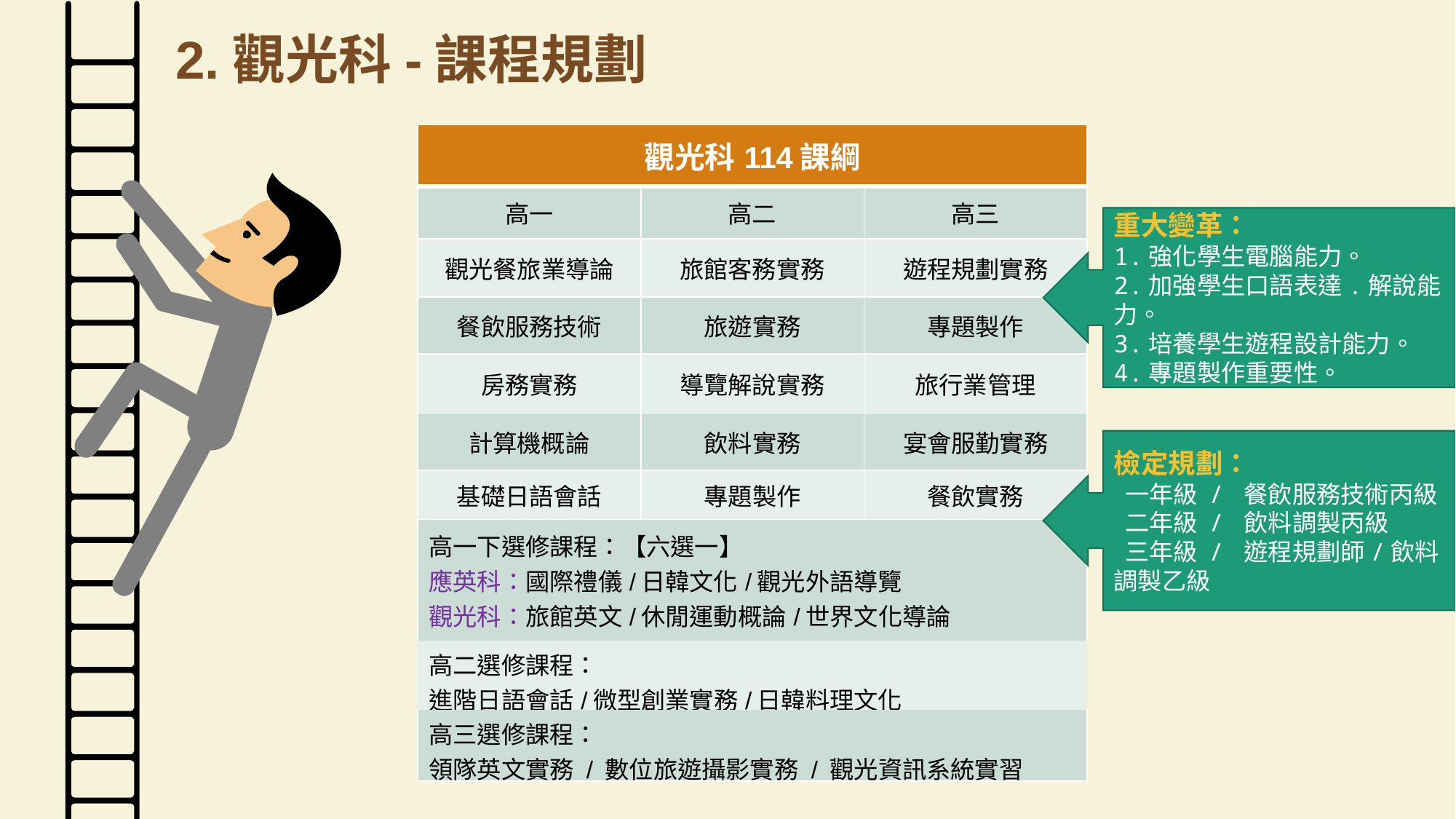

2.觀光科-課程規劃
| 觀光科114課綱 |  |  |
| --- | --- | --- |
| 高一 | 高二 | 高三 |
| 觀光餐旅業導論 | 旅館客務實務 | 遊程規劃實務 |
| 餐飲服務技術 | 旅遊實務 | 專題製作 |
| 房務實務 | 導覽解說實務 | 旅行業管理 |
| 計算機概論 | 飲料實務 | 宴會服勤實務 |
| 基礎日語會話 | 專題製作 | 餐飲實務 |
| 高一下選修課程：【六選一】 應英科：國際禮儀/日韓文化/觀光外語導覽 觀光科：旅館英文/休閒運動概論/世界文化導論 |  |  |
| 高二選修課程： 進階日語會話/微型創業實務/日韓料理文化 |  |  |
| 高三選修課程： 領隊英文實務 / 數位旅遊攝影實務 / 觀光資訊系統實習 |  |  |
重大變革：
1.強化學生電腦能力。
2.加強學生口語表達.解說能力。
3.培養學生遊程設計能力。
4.專題製作重要性。
檢定規劃：
 一年級 / 餐飲服務技術丙級
 二年級 / 飲料調製丙級
 三年級 / 遊程規劃師/飲料調製乙級